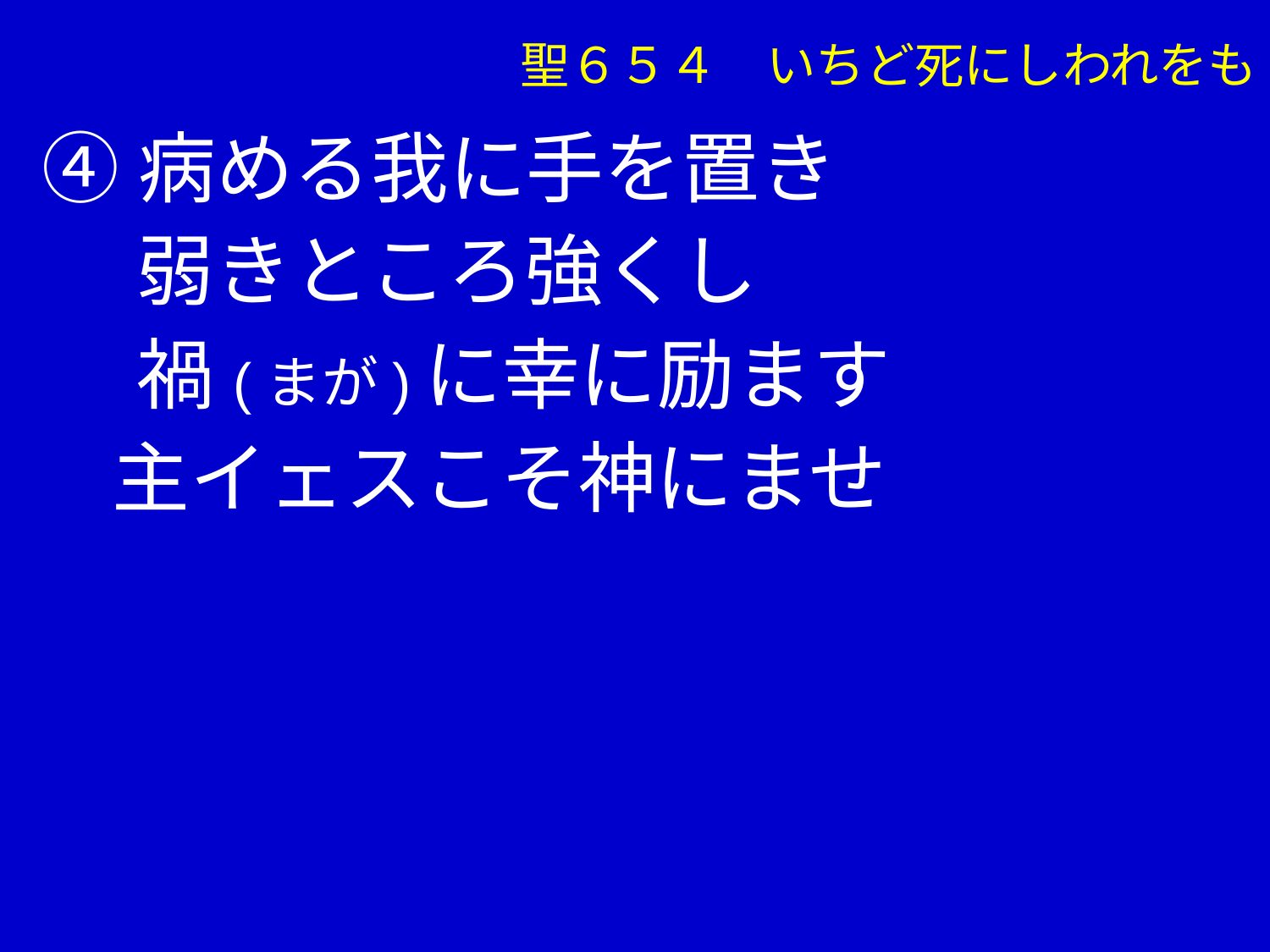

聖６５４　いちど死にしわれをも
④病める我に手を置き
　 弱きところ強くし
　 禍(まが)に幸に励ます
   主イェスこそ神にませ